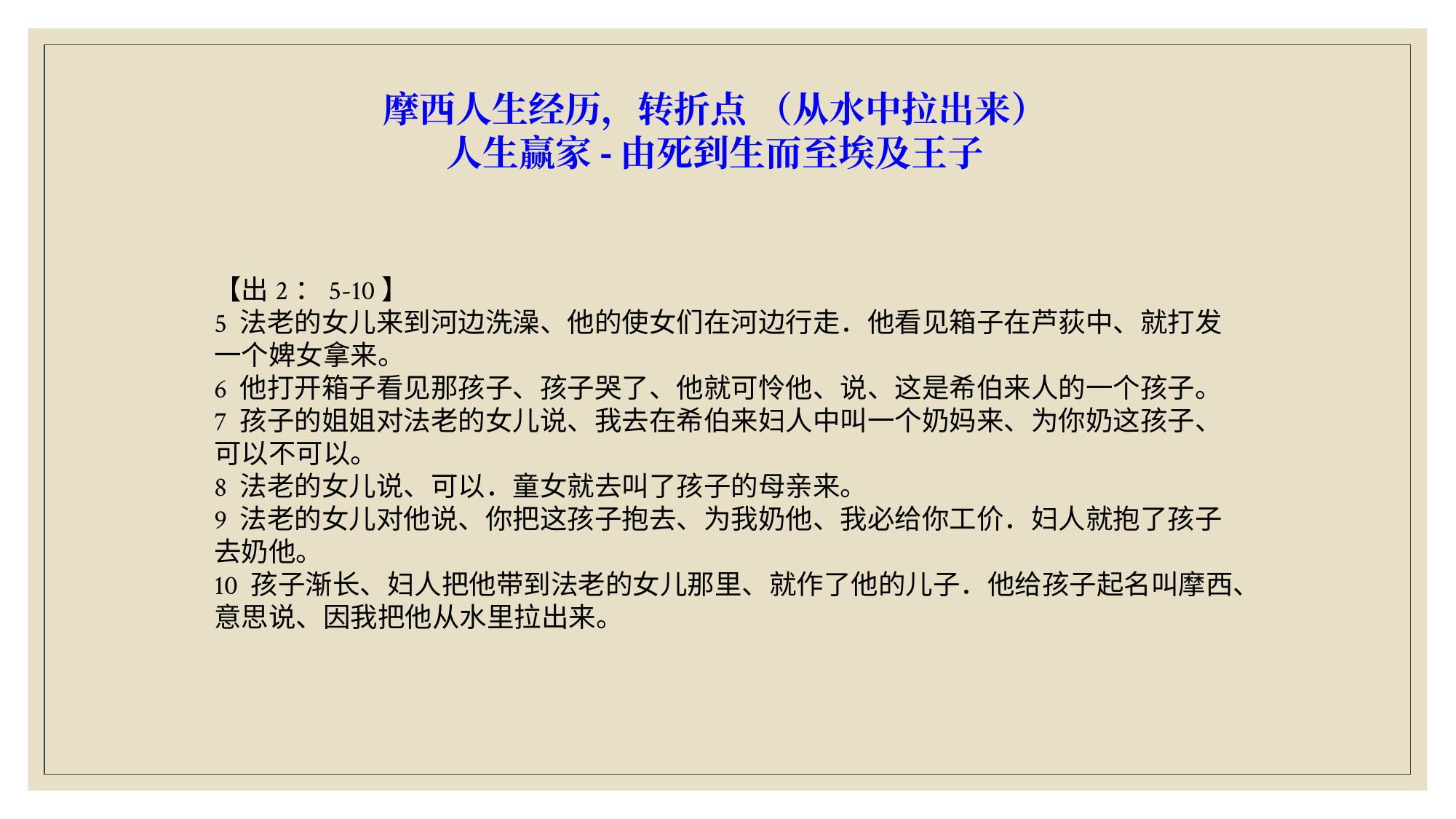

摩西人生经历，转折点 （从水中拉出来）
人生赢家-由死到生而至埃及王子

【出2：5-10】
5 法老的女儿来到河边洗澡、他的使女们在河边行走．他看见箱子在芦荻中、就打发一个婢女拿来。
6 他打开箱子看见那孩子、孩子哭了、他就可怜他、说、这是希伯来人的一个孩子。
7 孩子的姐姐对法老的女儿说、我去在希伯来妇人中叫一个奶妈来、为你奶这孩子、可以不可以。
8 法老的女儿说、可以．童女就去叫了孩子的母亲来。
9 法老的女儿对他说、你把这孩子抱去、为我奶他、我必给你工价．妇人就抱了孩子去奶他。
10 孩子渐长、妇人把他带到法老的女儿那里、就作了他的儿子．他给孩子起名叫摩西、意思说、因我把他从水里拉出来。